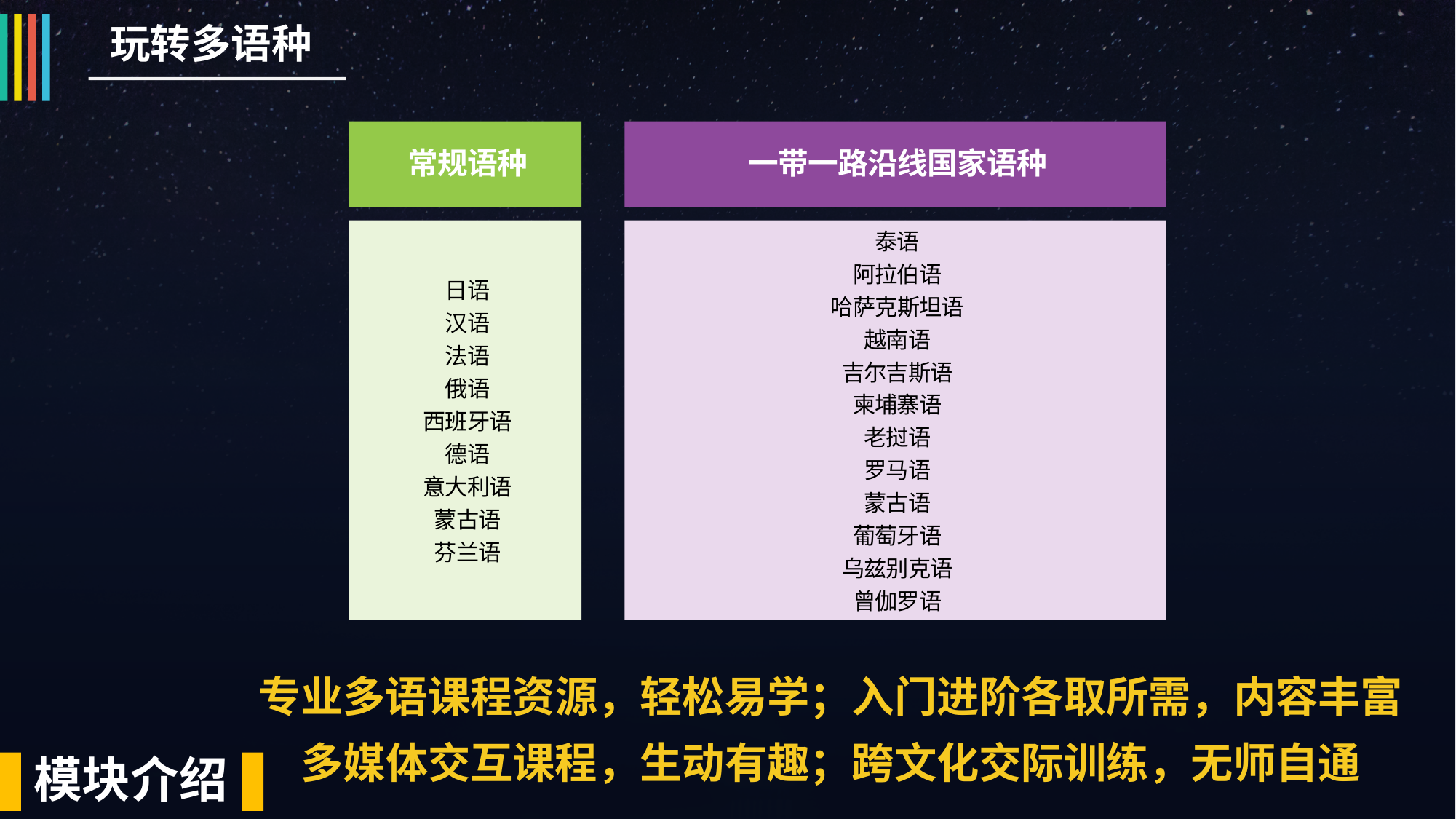

玩转多语种

常规语种
一带一路沿线国家语种
日语
汉语
法语
俄语
西班牙语
德语
意大利语
蒙古语
芬兰语
泰语
阿拉伯语
哈萨克斯坦语
越南语
吉尔吉斯语
柬埔寨语
老挝语
罗马语
蒙古语
葡萄牙语
乌兹别克语
曾伽罗语
专业多语课程资源，轻松易学；入门进阶各取所需，内容丰富多媒体交互课程，生动有趣；跨文化交际训练，无师自通
模块介绍